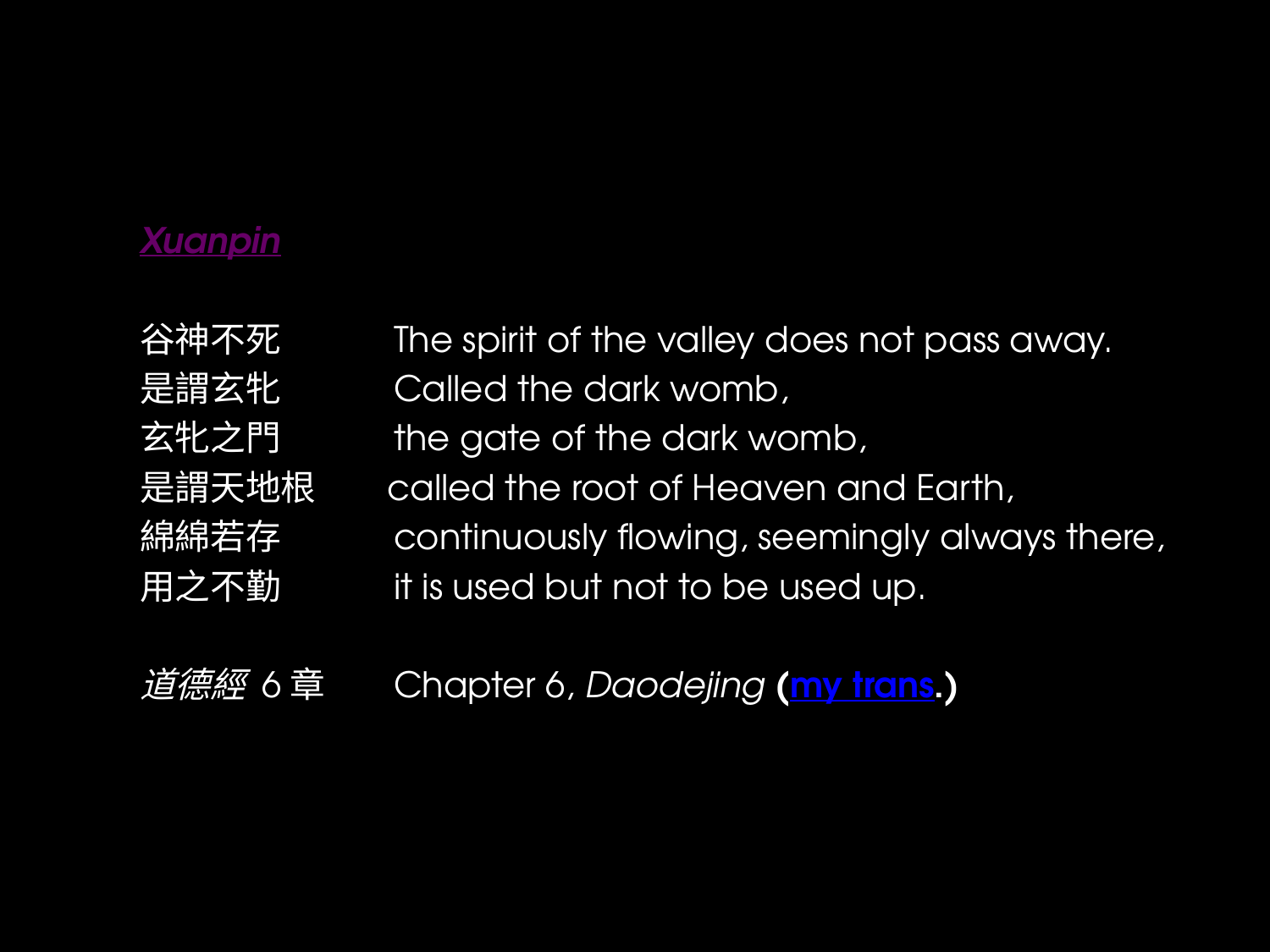

Xuanpin

谷神不死	The spirit of the valley does not pass away.
是謂玄牝	Called the dark womb,
玄牝之門	the gate of the dark womb,
是謂天地根        called the root of Heaven and Earth,
綿綿若存	continuously flowing, seemingly always there,
用之不勤	it is used but not to be used up.

道德經 6章	Chapter 6, Daodejing (my trans.)